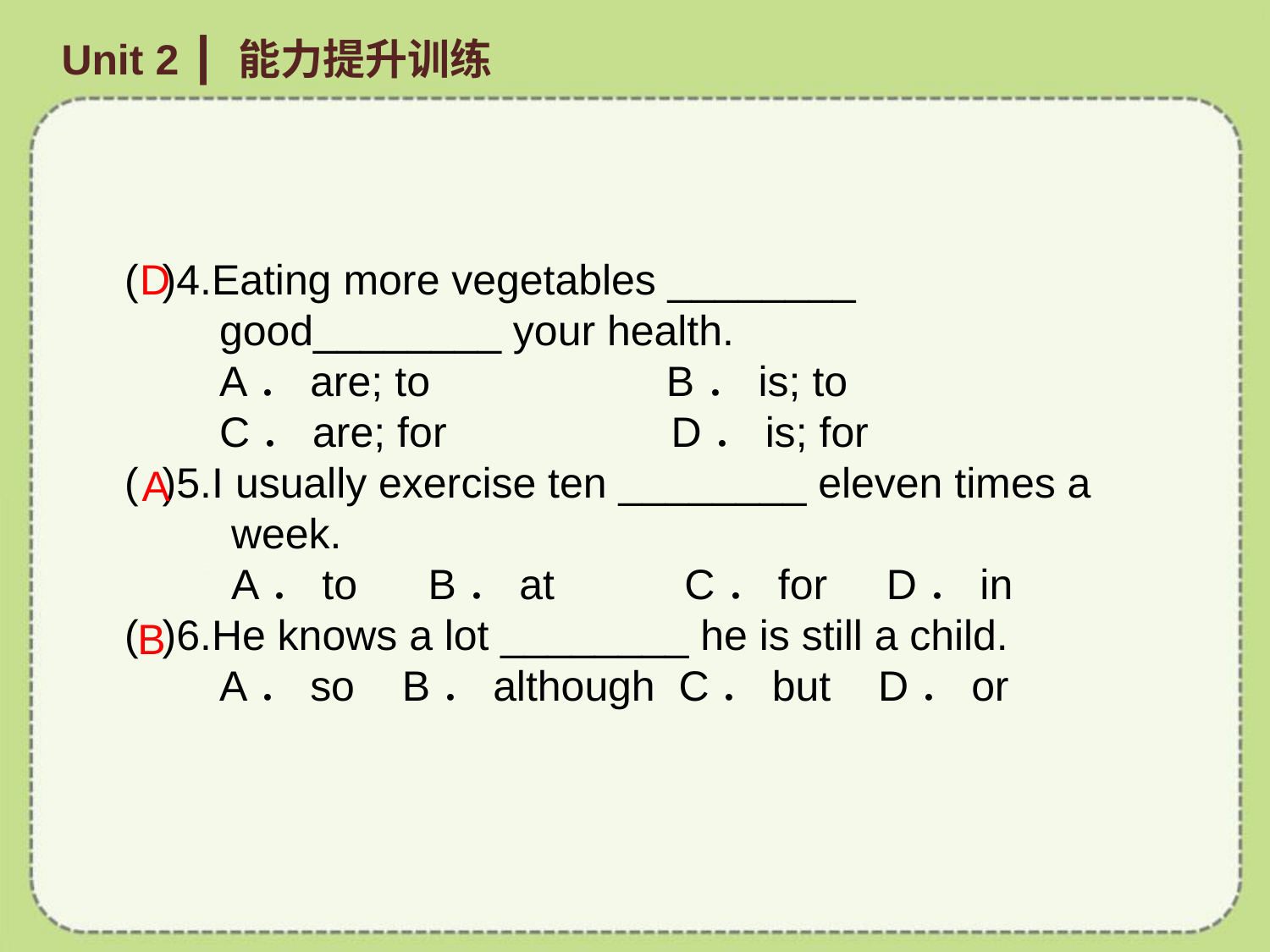

Unit 2 ┃ 能力提升训练
D
(  )4.Eating more vegetables ________
        good________ your health.
        A．are; to                    B．is; to
        C．are; for                   D．is; for
(  )5.I usually exercise ten ________ eleven times a
         week.
         A．to      B．at           C．for     D．in
(  )6.He knows a lot ________ he is still a child.
        A．so    B．although  C．but    D．or
A
B